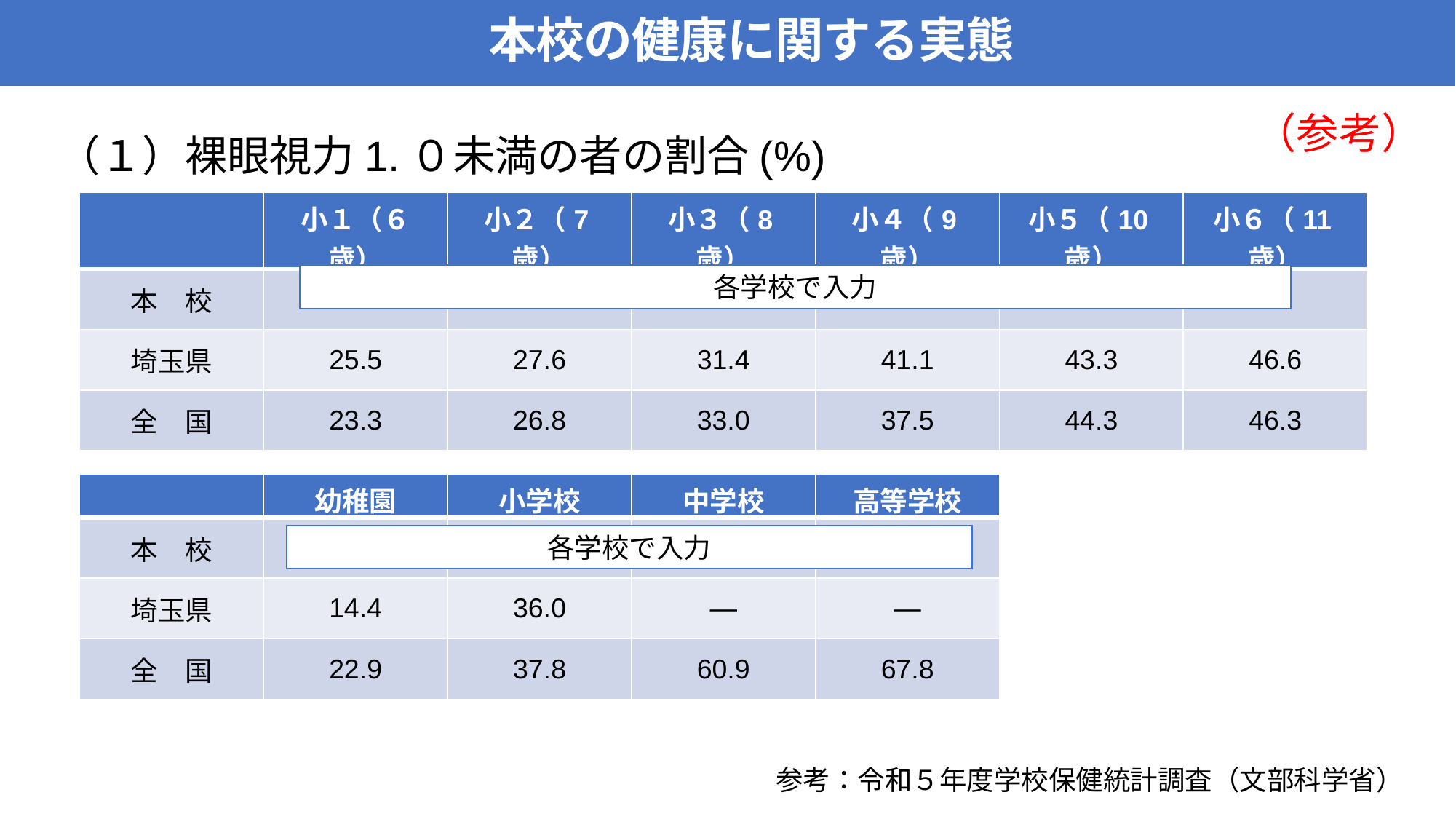

本校の健康に関する実態
（参考）
（１）裸眼視力1.０未満の者の割合(%)
|  | 小１（６歳） | 小２（7歳） | 小３（8歳） | 小４（9歳） | 小５（10歳） | 小６（11歳） |
| --- | --- | --- | --- | --- | --- | --- |
| 本　校 |  |  |  |  |  |  |
| 埼玉県 | 25.5 | 27.6 | 31.4 | 41.1 | 43.3 | 46.6 |
| 全　国 | 23.3 | 26.8 | 33.0 | 37.5 | 44.3 | 46.3 |
各学校で入力
|  | 幼稚園 | 小学校 | 中学校 | 高等学校 |
| --- | --- | --- | --- | --- |
| 本　校 |  |  |  |  |
| 埼玉県 | 14.4 | 36.0 | ― | ― |
| 全　国 | 22.9 | 37.8 | 60.9 | 67.8 |
各学校で入力
参考：令和５年度学校保健統計調査（文部科学省）